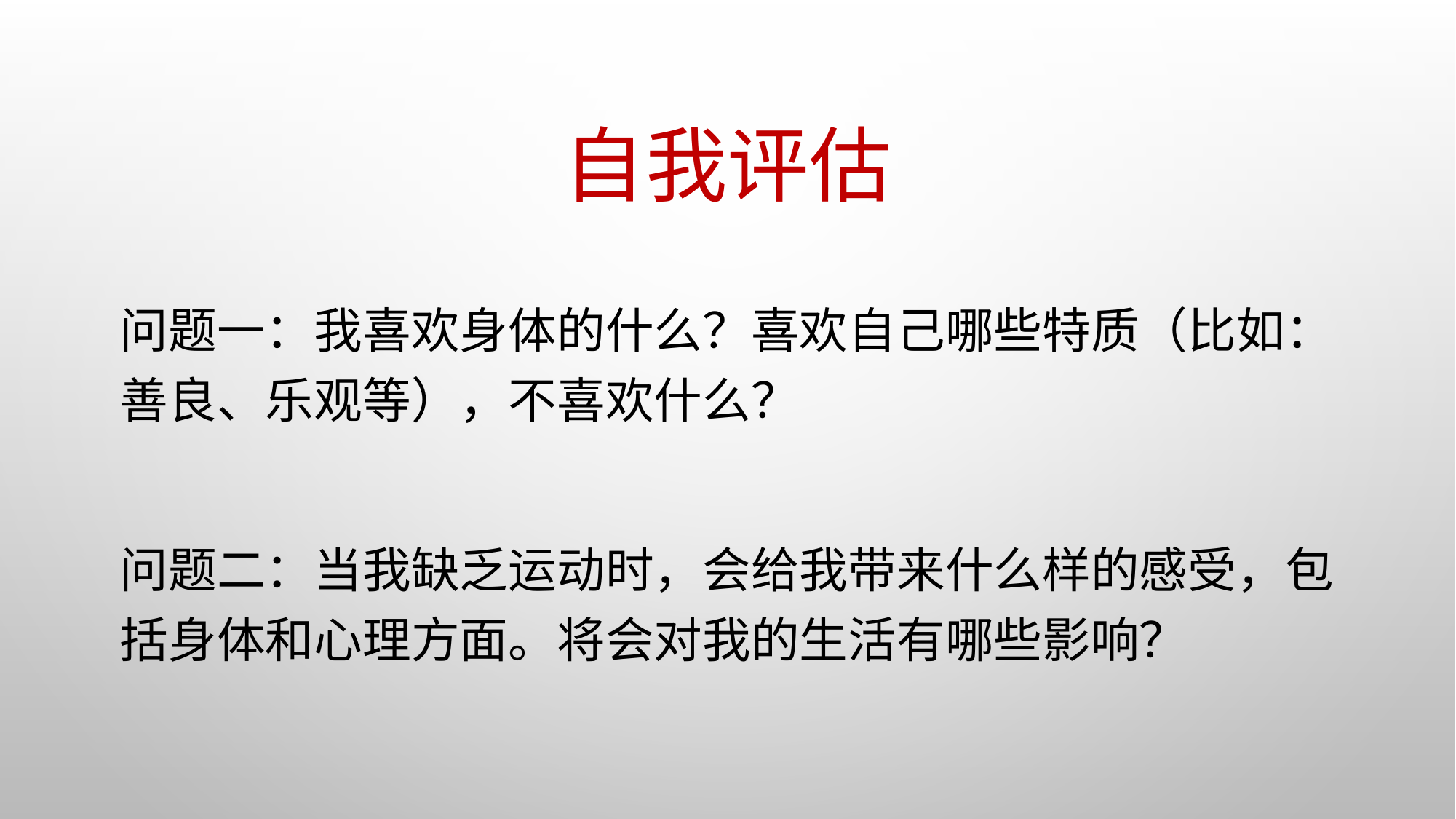

# 自我评估
问题一：我喜欢身体的什么？喜欢自己哪些特质（比如：善良、乐观等），不喜欢什么？

问题二：当我缺乏运动时，会给我带来什么样的感受，包括身体和心理方面。将会对我的生活有哪些影响？